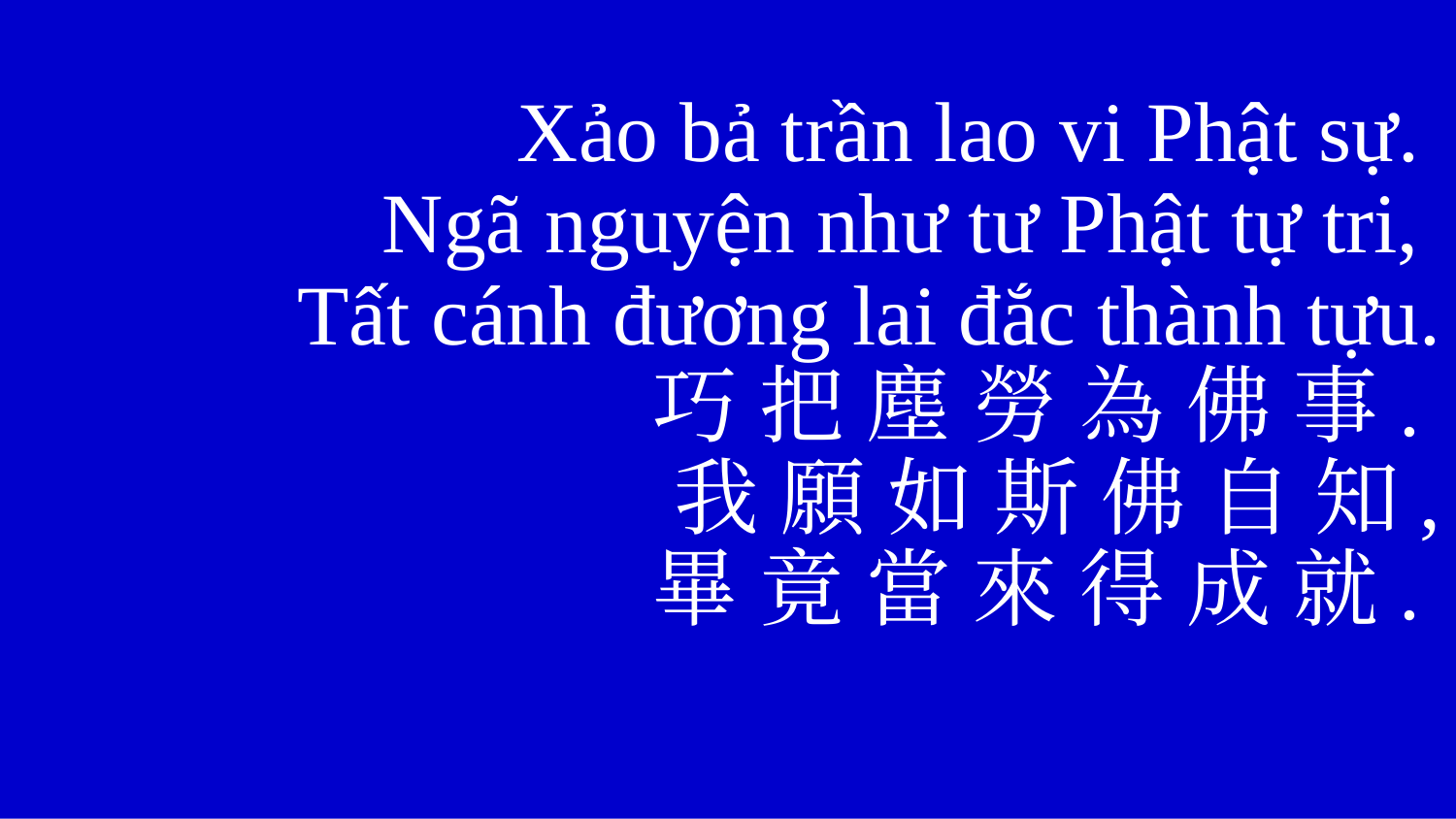

Xảo bả trần lao vi Phật sự.
Ngã nguyện như tư Phật tự tri,
Tất cánh đương lai đắc thành tựu.
巧 把 塵 勞 為 佛 事.
我 願 如 斯 佛 自 知,
畢 竟 當 來 得 成 就.